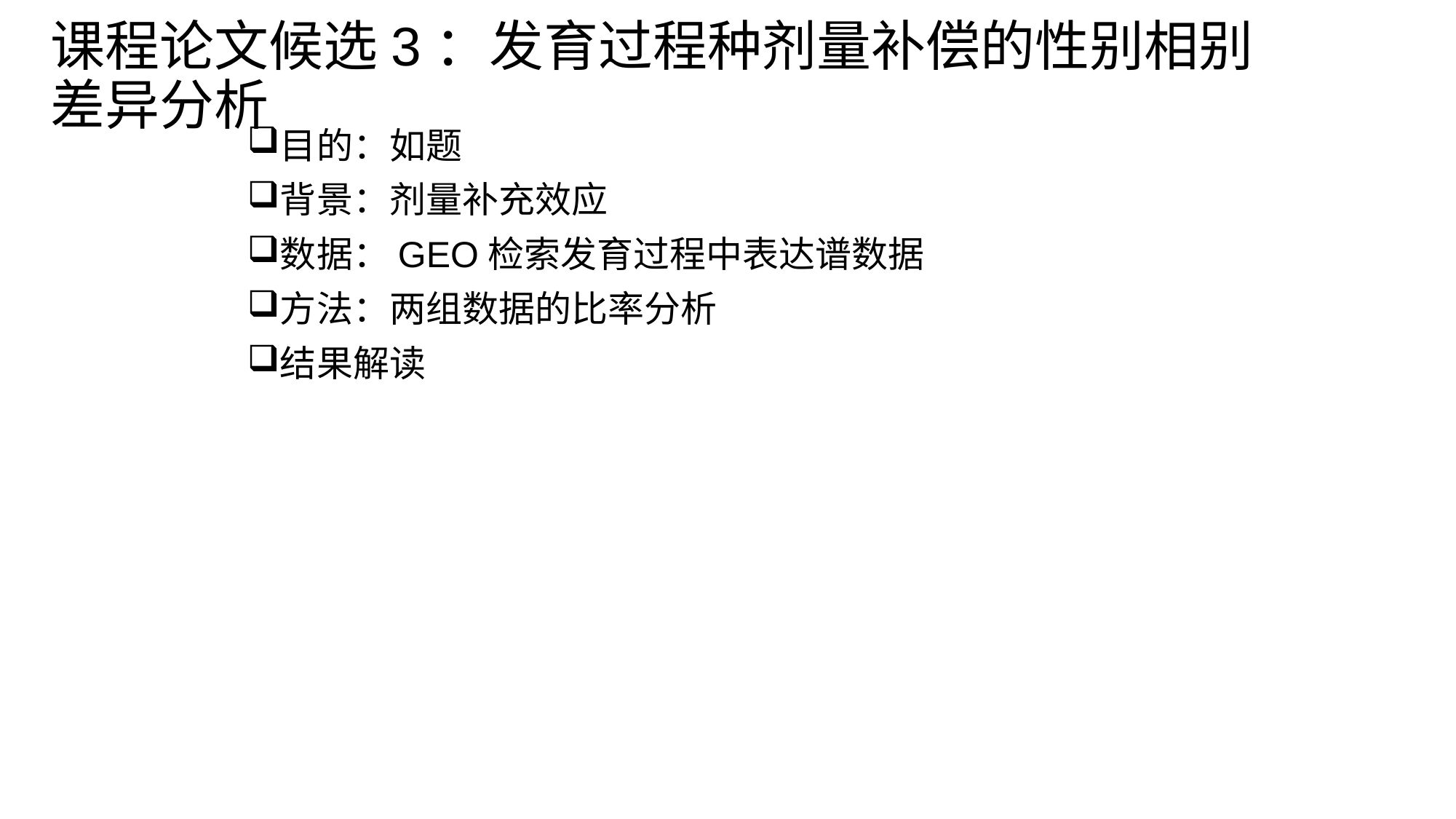

# 课程论文候选3：发育过程种剂量补偿的性别相别差异分析
目的：如题
背景：剂量补充效应
数据：GEO检索发育过程中表达谱数据
方法：两组数据的比率分析
结果解读